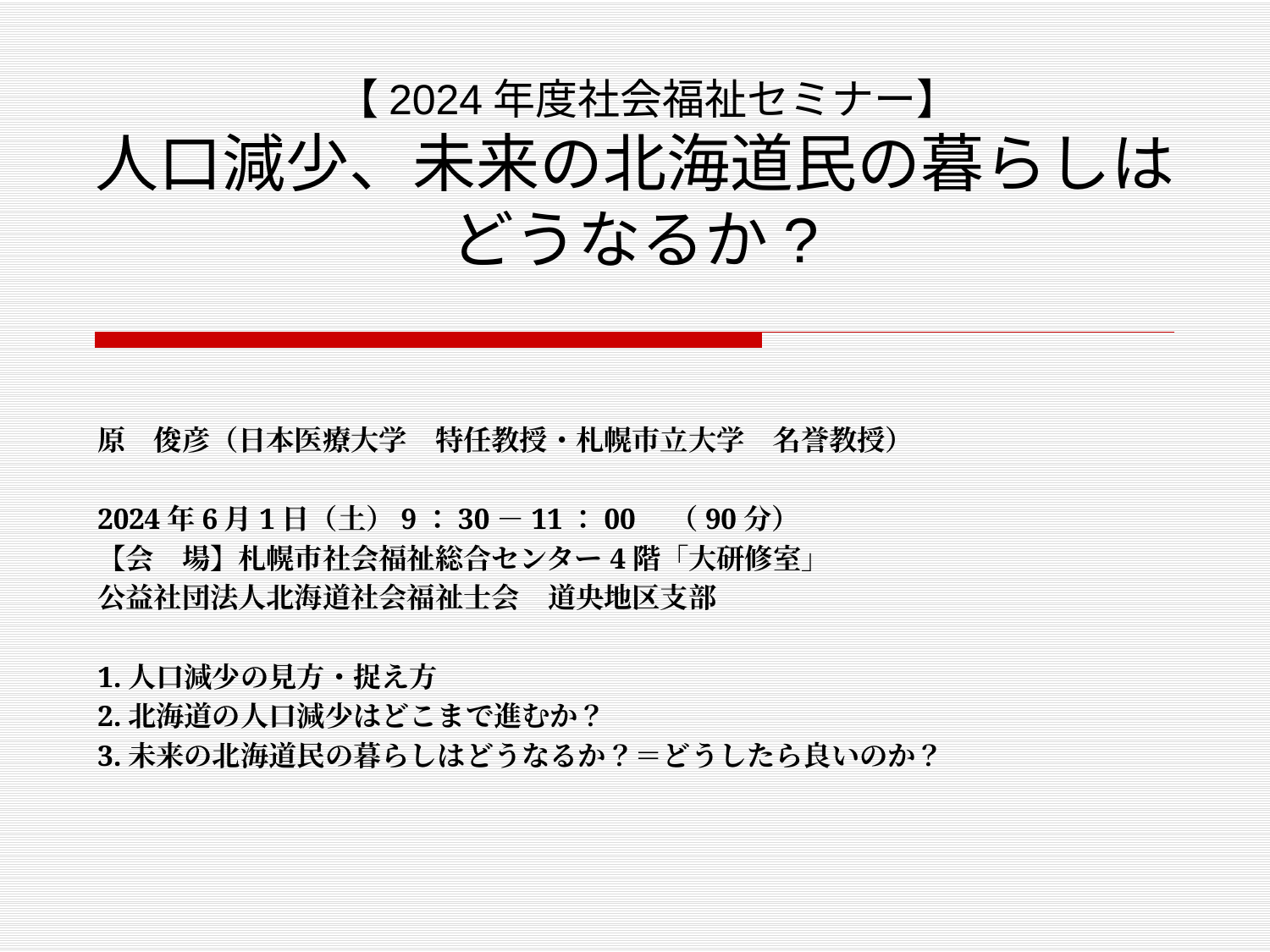

# 【2024年度社会福祉セミナー】 人口減少、未来の北海道民の暮らしはどうなるか?
原　俊彦（日本医療大学　特任教授・札幌市立大学　名誉教授）

2024年6月1日（土）9：30－11：00　（90分）
【会　場】札幌市社会福祉総合センター4階「大研修室」
公益社団法人北海道社会福祉士会　道央地区支部

1.人口減少の見方・捉え方
2.北海道の人口減少はどこまで進むか？
3.未来の北海道民の暮らしはどうなるか？＝どうしたら良いのか？